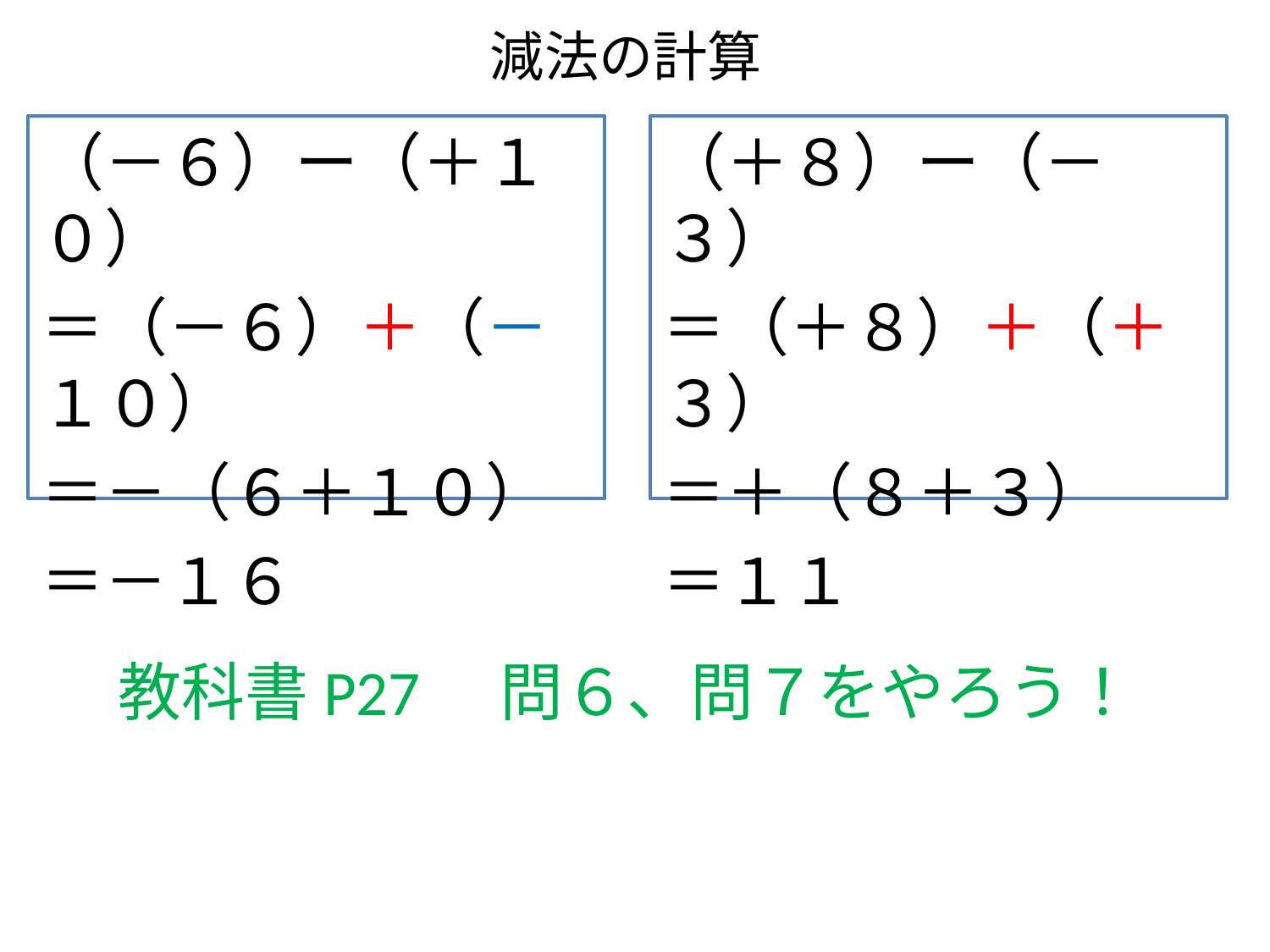

# 減法の計算
（－６）ー（＋１０）
＝（－６）＋（－１０）
＝－（６＋１０）
＝－１６
（＋８）ー（－３）
＝（＋８）＋（＋３）
＝＋（８＋３）
＝１１
教科書P27　問６、問７をやろう！